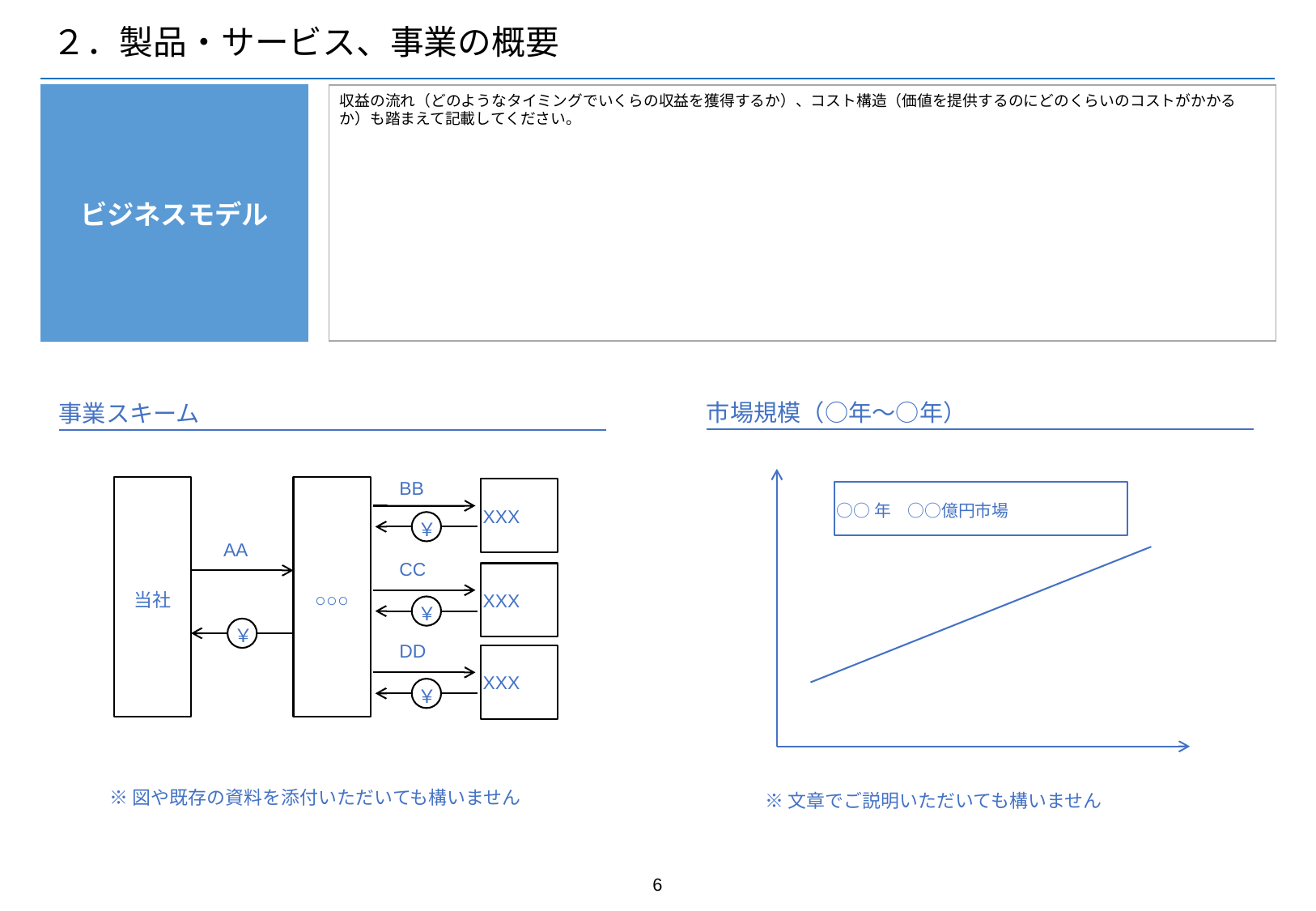

# ２．製品・サービス、事業の概要
ビジネスモデル
収益の流れ（どのようなタイミングでいくらの収益を獲得するか）、コスト構造（価値を提供するのにどのくらいのコストがかかるか）も踏まえて記載してください。

市場規模（○年～○年）
事業スキーム
BB
当社
○○○
XXX
○○年　○○億円市場
￥
AA
CC
XXX
￥
￥
DD
XXX
￥
※図や既存の資料を添付いただいても構いません
※文章でご説明いただいても構いません